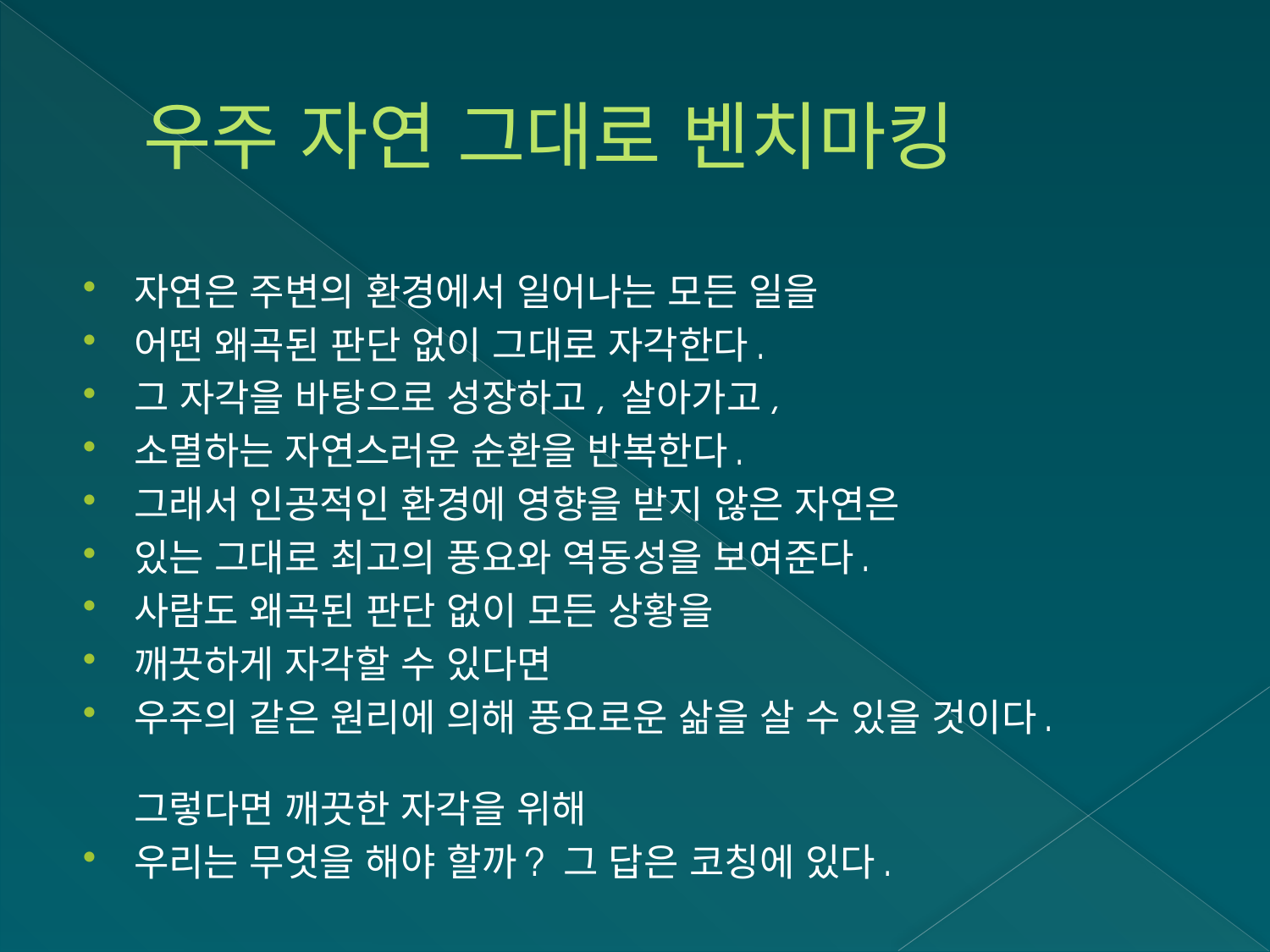

# 우주 자연 그대로 벤치마킹
자연은 주변의 환경에서 일어나는 모든 일을
어떤 왜곡된 판단 없이 그대로 자각한다.
그 자각을 바탕으로 성장하고, 살아가고,
소멸하는 자연스러운 순환을 반복한다.
그래서 인공적인 환경에 영향을 받지 않은 자연은
있는 그대로 최고의 풍요와 역동성을 보여준다.
사람도 왜곡된 판단 없이 모든 상황을
깨끗하게 자각할 수 있다면
우주의 같은 원리에 의해 풍요로운 삶을 살 수 있을 것이다.
그렇다면 깨끗한 자각을 위해
우리는 무엇을 해야 할까? 그 답은 코칭에 있다.